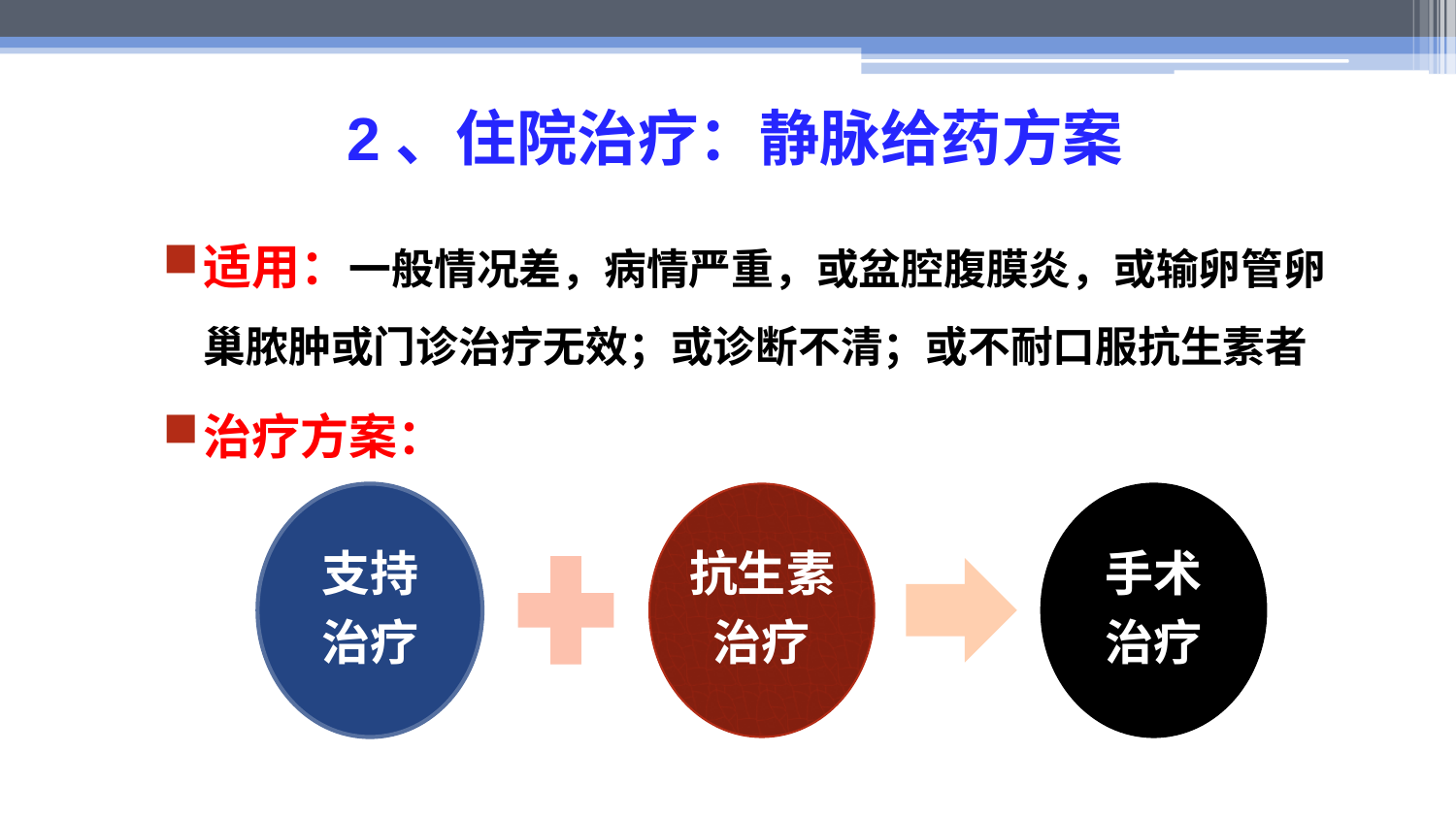

# 2、住院治疗：静脉给药方案
适用：一般情况差，病情严重，或盆腔腹膜炎，或输卵管卵巢脓肿或门诊治疗无效；或诊断不清；或不耐口服抗生素者
治疗方案：

支持
治疗
抗生素
治疗
手术
治疗